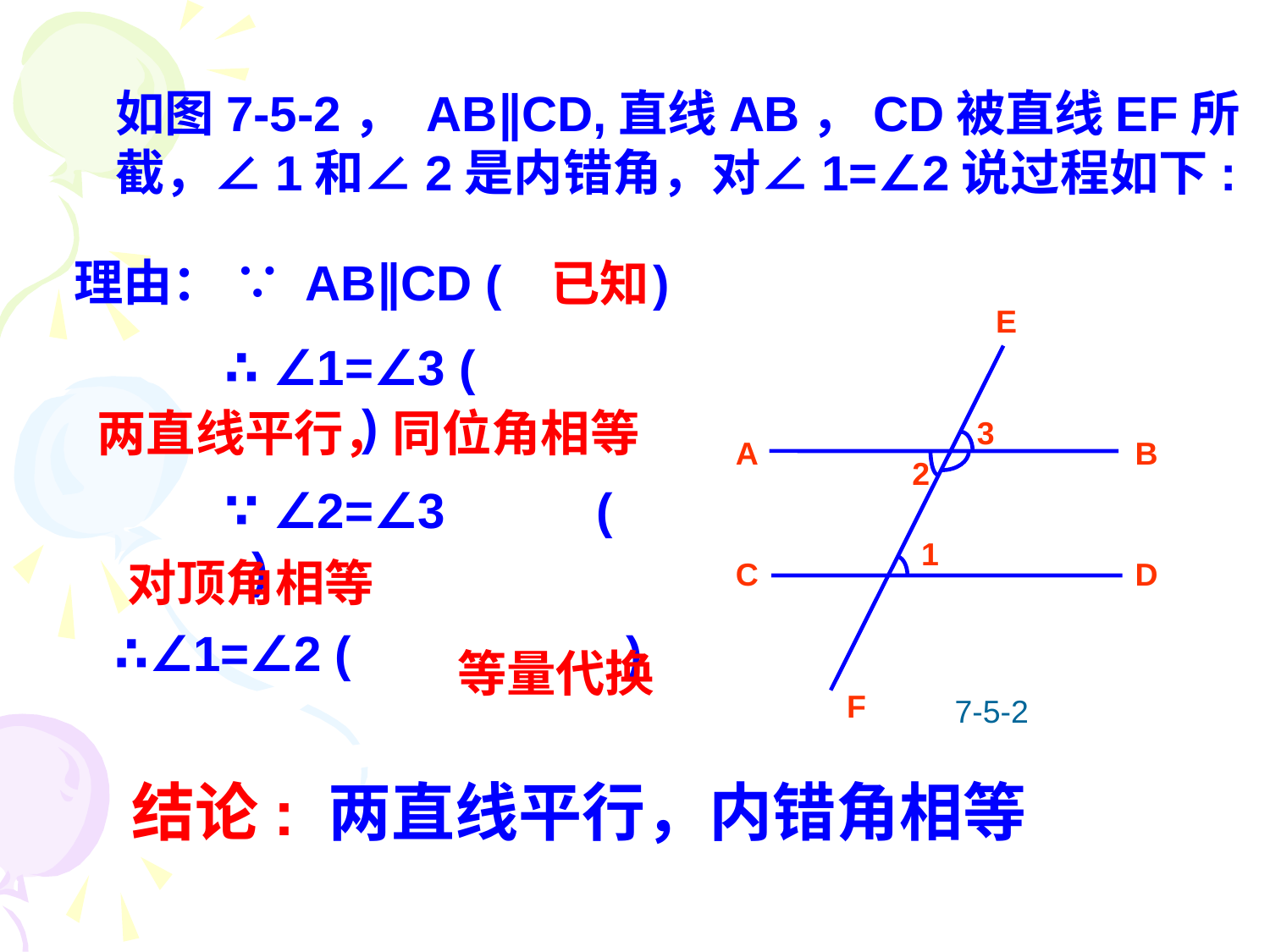

如图7-5-2， AB∥CD,直线AB，CD被直线EF所截，∠1和∠2是内错角，对∠1=∠2说过程如下:
理由： ∵ AB∥CD (           )
           ∴ ∠1=∠3 (                                       )
           ∵ ∠2=∠3           (                     )
   ∴∠1=∠2 (                    )

已知
E

3
A
B
2

1
C
D
F
两直线平行，同位角相等
对顶角相等
等量代换
7-5-2
结论: 两直线平行，内错角相等